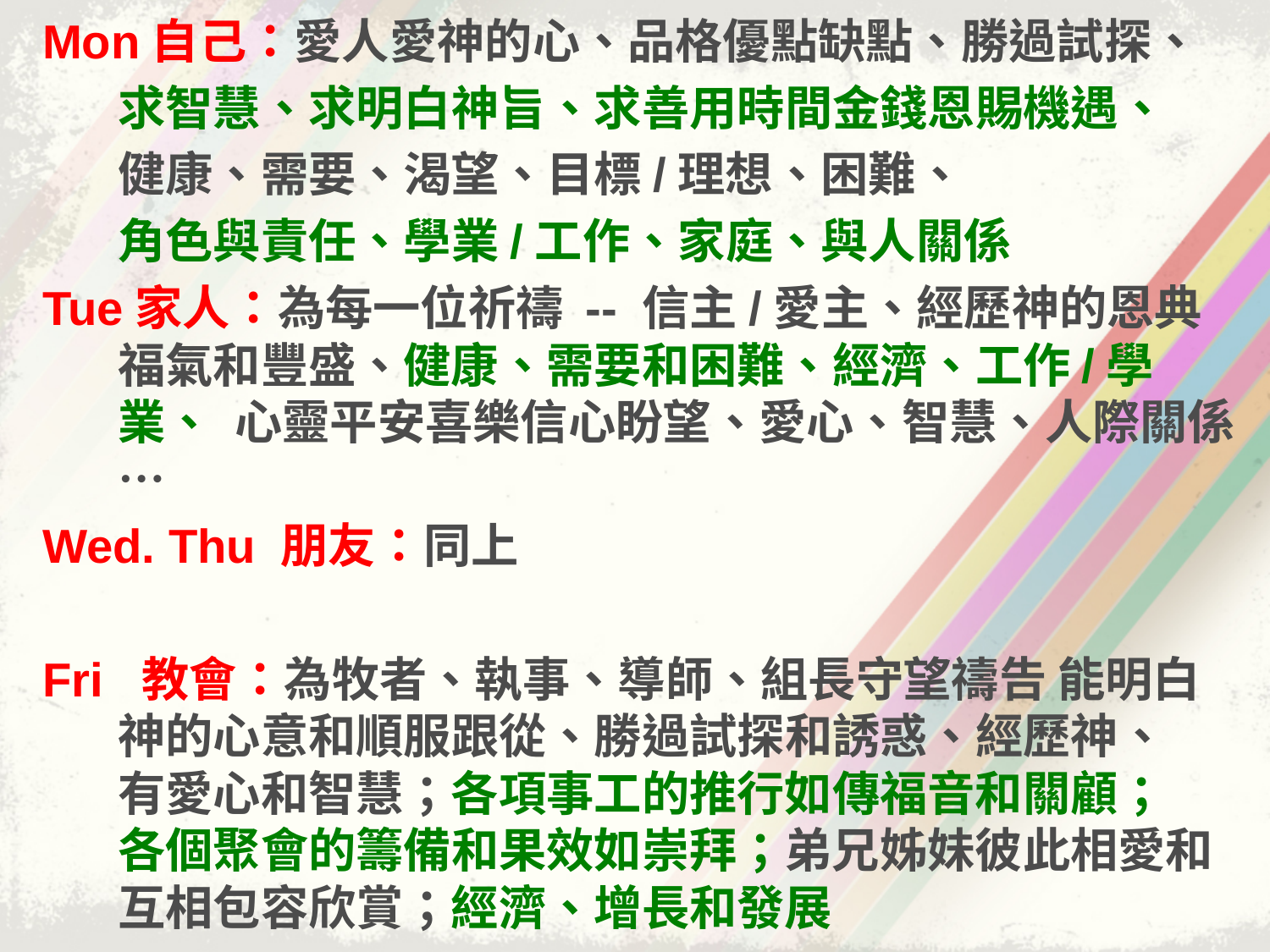

Mon自己：愛人愛神的心、品格優點缺點、勝過試探、
	求智慧、求明白神旨、求善用時間金錢恩賜機遇、
     	健康、需要、渴望、目標/理想、困難、
	角色與責任、學業/工作、家庭、與人關係
Tue家人：為每一位祈禱 -- 信主/愛主、經歷神的恩典    福氣和豐盛、健康、需要和困難、經濟、工作/學業、  心靈平安喜樂信心盼望、愛心、智慧、人際關係…
Wed. Thu 朋友：同上

Fri  教會：為牧者、執事、導師、組長守望禱告 能明白 神的心意和順服跟從、勝過試探和誘惑、經歷神、   有愛心和智慧；各項事工的推行如傳福音和關顧；   各個聚會的籌備和果效如崇拜；弟兄姊妹彼此相愛和互相包容欣賞；經濟、增長和發展